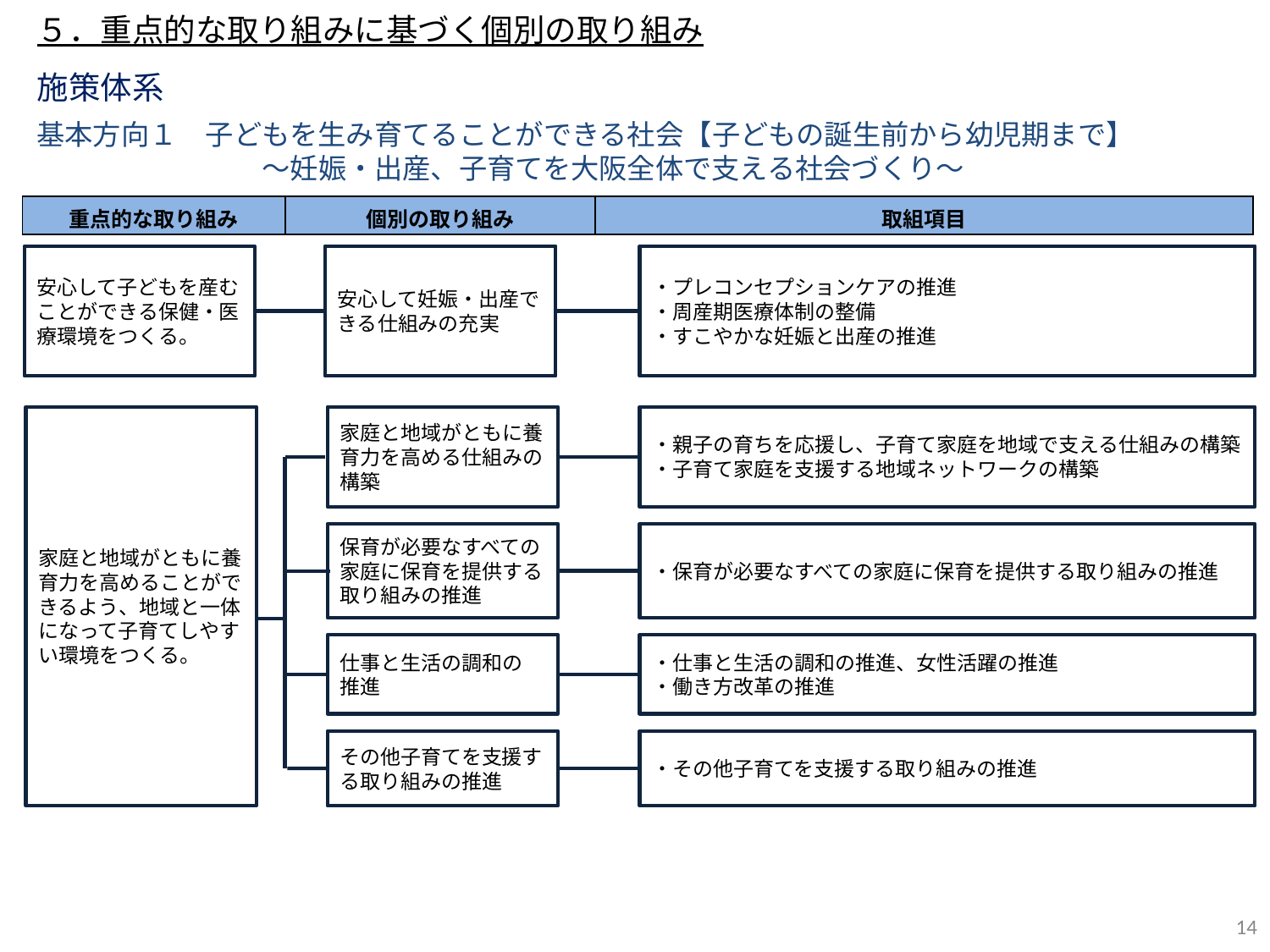

５．重点的な取り組みに基づく個別の取り組み
施策体系
基本方向１　子どもを生み育てることができる社会【子どもの誕生前から幼児期まで】
　　　　　　　　～妊娠・出産、子育てを大阪全体で支える社会づくり～
| 重点的な取り組み | 個別の取り組み | 取組項目 |
| --- | --- | --- |
安心して子どもを産むことができる保健・医療環境をつくる。
安心して妊娠・出産できる仕組みの充実
・プレコンセプションケアの推進
・周産期医療体制の整備
・すこやかな妊娠と出産の推進
家庭と地域がともに養育力を高めることができるよう、地域と一体になって子育てしやすい環境をつくる。
家庭と地域がともに養育力を高める仕組みの構築
・親子の育ちを応援し、子育て家庭を地域で支える仕組みの構築
・子育て家庭を支援する地域ネットワークの構築
保育が必要なすべての家庭に保育を提供する取り組みの推進
・保育が必要なすべての家庭に保育を提供する取り組みの推進
仕事と生活の調和の
推進
・仕事と生活の調和の推進、女性活躍の推進
・働き方改革の推進
その他子育てを支援する取り組みの推進
・その他子育てを支援する取り組みの推進
14